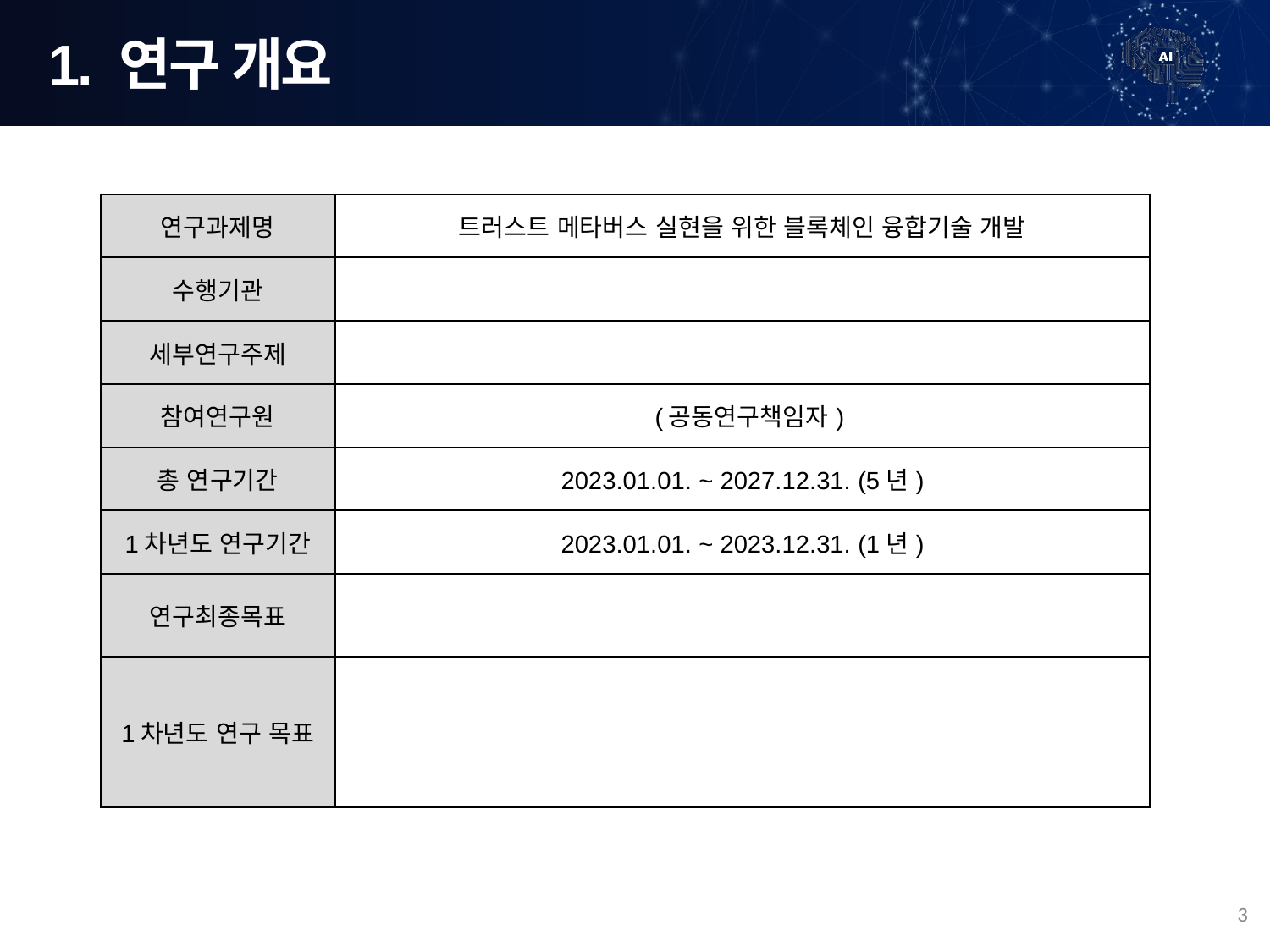

1. 연구 개요
| 연구과제명 | 트러스트 메타버스 실현을 위한 블록체인 융합기술 개발 |
| --- | --- |
| 수행기관 |  |
| 세부연구주제 |  |
| 참여연구원 | (공동연구책임자) |
| 총 연구기간 | 2023.01.01. ~ 2027.12.31. (5년) |
| 1차년도 연구기간 | 2023.01.01. ~ 2023.12.31. (1년) |
| 연구최종목표 |  |
| 1차년도 연구 목표 |  |
3